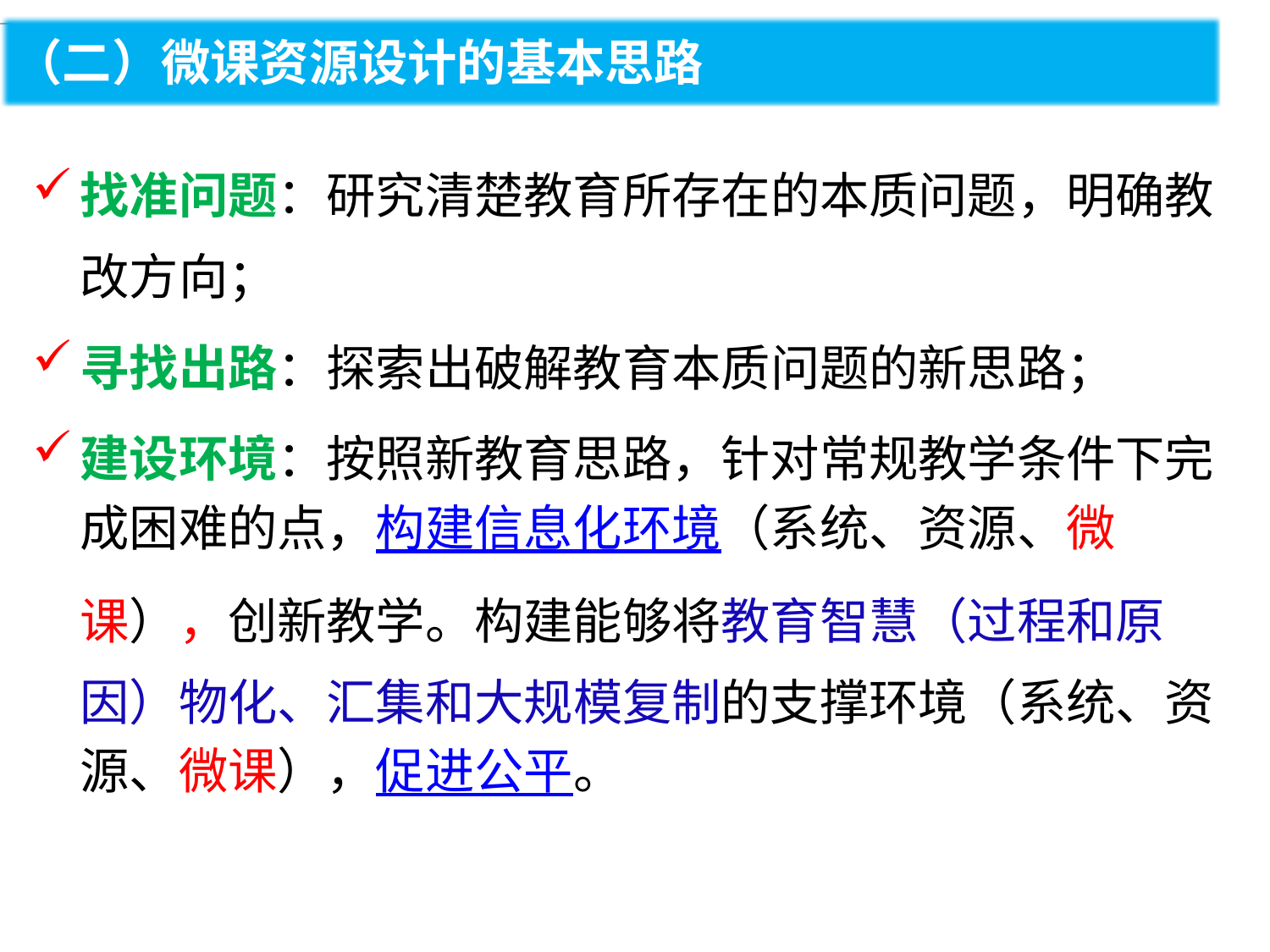

（二）微课资源设计的基本思路
找准问题：研究清楚教育所存在的本质问题，明确教改方向；
寻找出路：探索出破解教育本质问题的新思路；
建设环境：按照新教育思路，针对常规教学条件下完成困难的点，构建信息化环境（系统、资源、微课），创新教学。构建能够将教育智慧（过程和原因）物化、汇集和大规模复制的支撑环境（系统、资源、微课），促进公平。